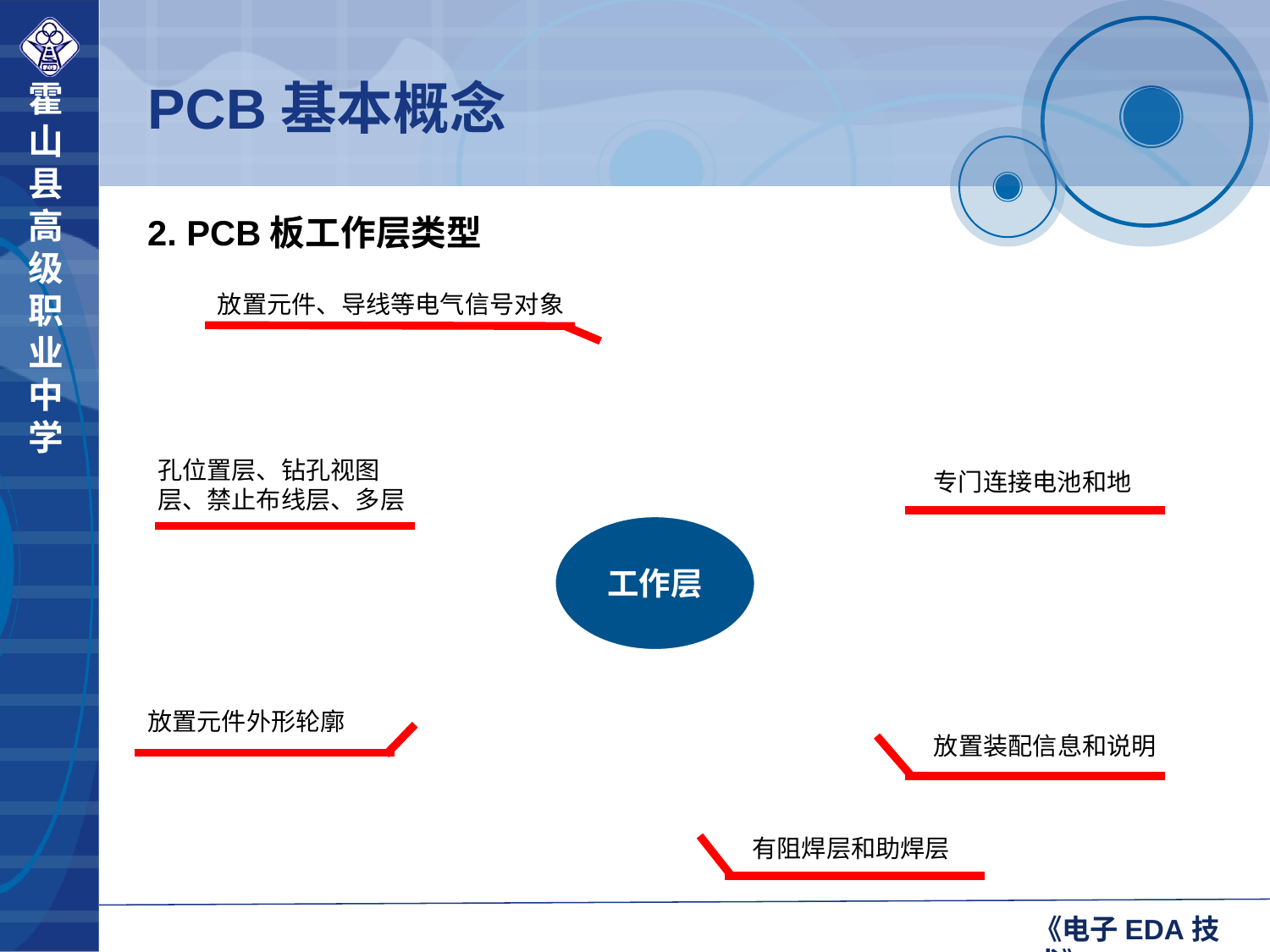

PCB基本概念
2. PCB板工作层类型
放置元件、导线等电气信号对象
工作层
孔位置层、钻孔视图层、禁止布线层、多层
专门连接电池和地
放置元件外形轮廓
放置装配信息和说明
有阻焊层和助焊层